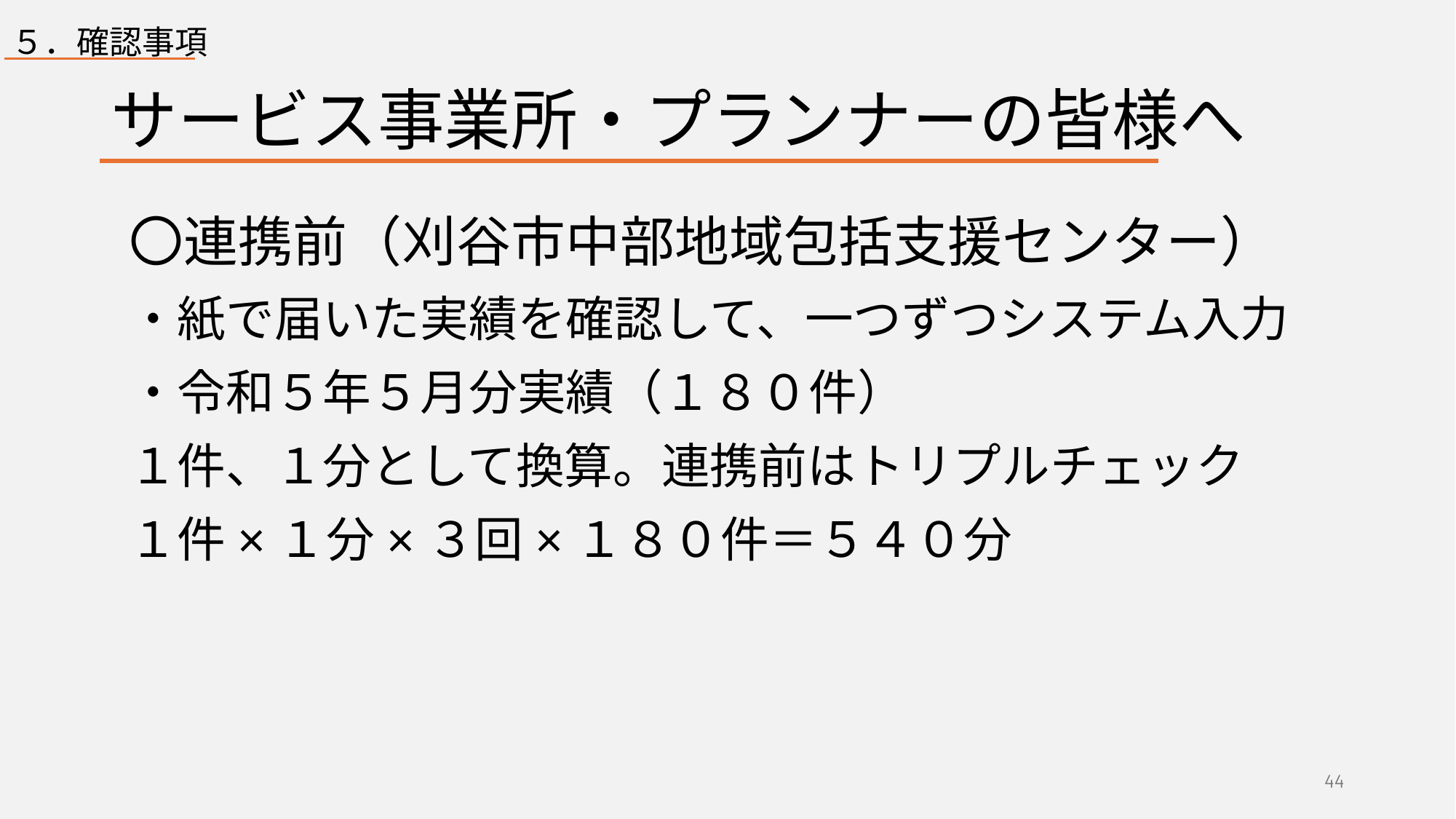

５．確認事項
# サービス事業所・プランナーの皆様へ
〇連携前（刈谷市中部地域包括支援センター）
・紙で届いた実績を確認して、一つずつシステム入力
・令和５年５月分実績（１８０件）
１件、１分として換算。連携前はトリプルチェック
１件×１分×３回×１８０件＝５４０分

44